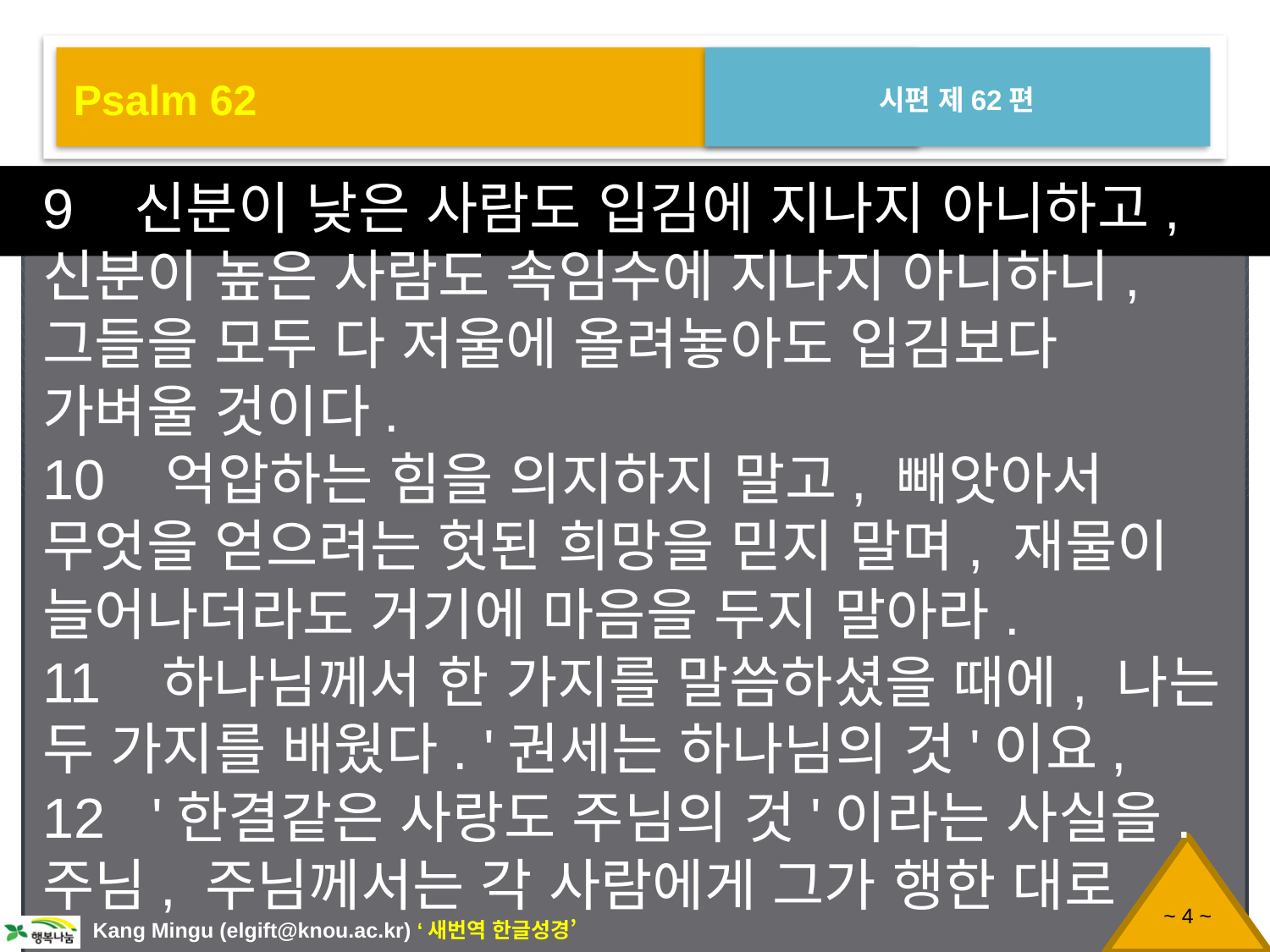

Psalm 62
시편 제62편
9   신분이 낮은 사람도 입김에 지나지 아니하고, 신분이 높은 사람도 속임수에 지나지 아니하니, 그들을 모두 다 저울에 올려놓아도 입김보다 가벼울 것이다.
10   억압하는 힘을 의지하지 말고, 빼앗아서 무엇을 얻으려는 헛된 희망을 믿지 말며, 재물이 늘어나더라도 거기에 마음을 두지 말아라.
11   하나님께서 한 가지를 말씀하셨을 때에, 나는 두 가지를 배웠다. '권세는 하나님의 것'이요,
12   '한결같은 사랑도 주님의 것'이라는 사실을. 주님, 주님께서는 각 사람에게 그가 행한 대로